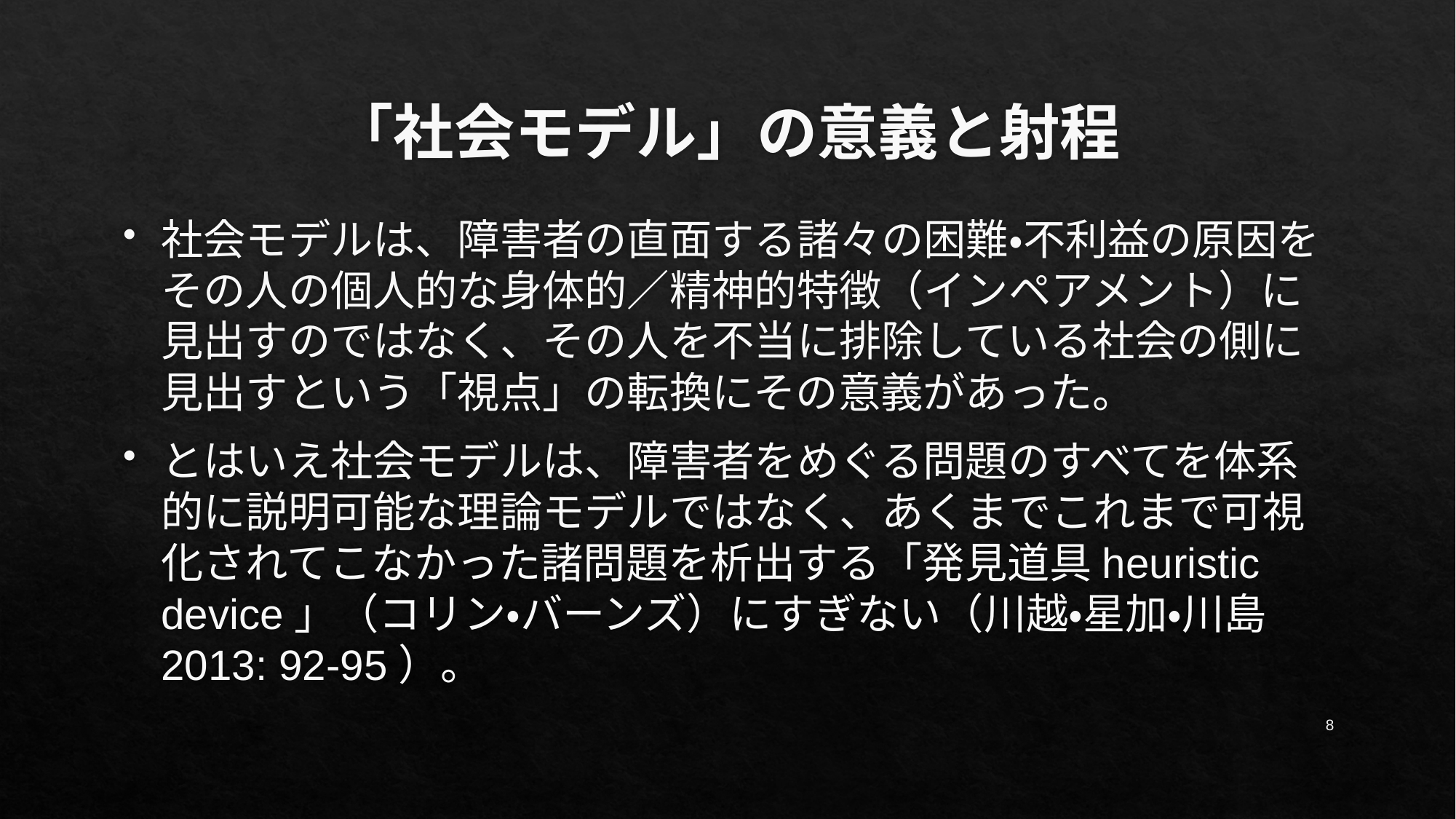

# 「社会モデル」の意義と射程
社会モデルは、障害者の直面する諸々の困難・不利益の原因をその人の個人的な身体的／精神的特徴（インペアメント）に見出すのではなく、その人を不当に排除している社会の側に見出すという「視点」の転換にその意義があった。
とはいえ社会モデルは、障害者をめぐる問題のすべてを体系的に説明可能な理論モデルではなく、あくまでこれまで可視化されてこなかった諸問題を析出する「発見道具heuristic device」（コリン・バーンズ）にすぎない（川越・星加・川島 2013: 92-95）。

8